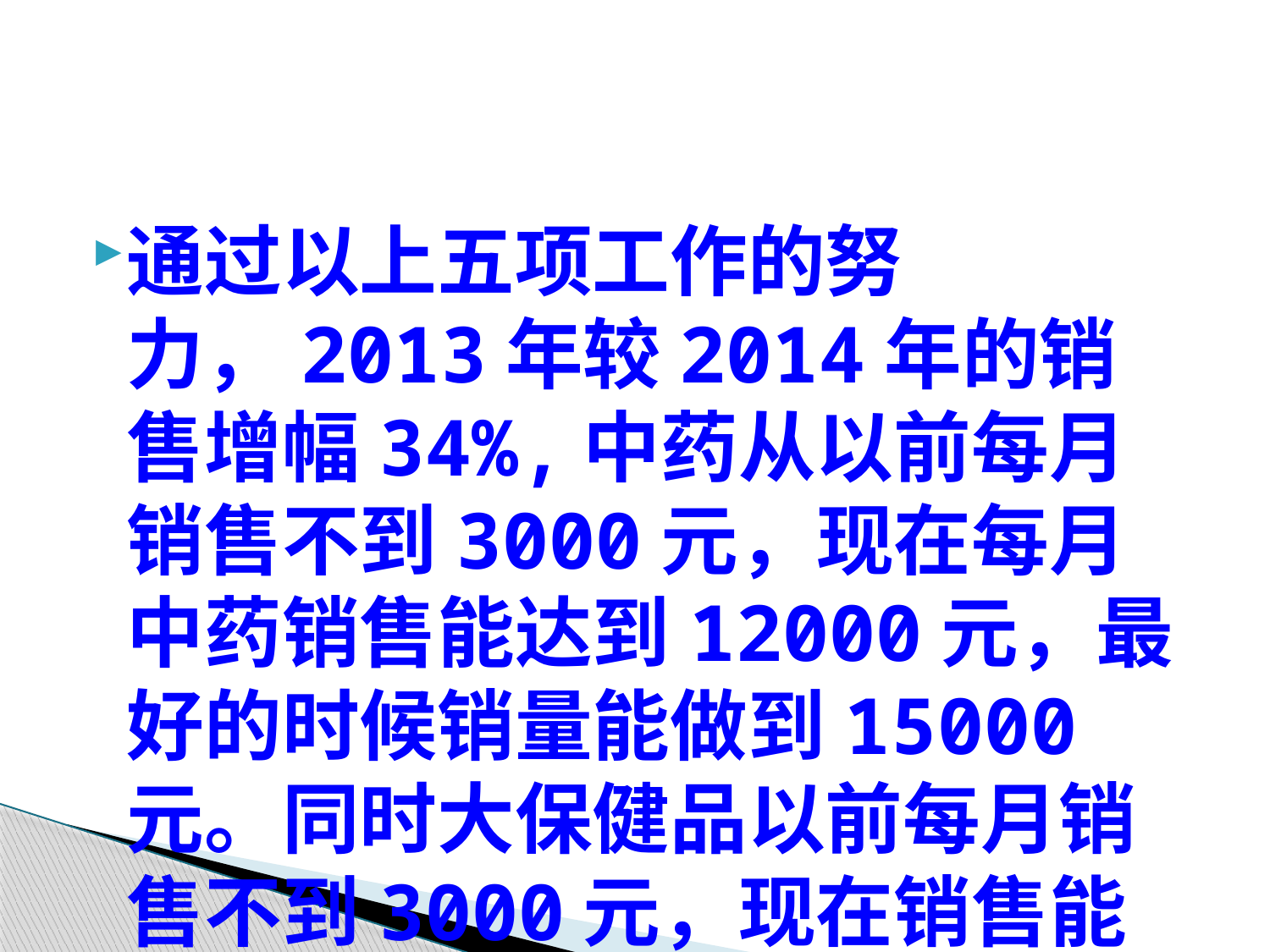

通过以上五项工作的努力，2013年较2014年的销售增幅34%,中药从以前每月销售不到3000元，现在每月中药销售能达到12000元，最好的时候销量能做到15000元。同时大保健品以前每月销售不到3000元，现在销售能达到7000元。